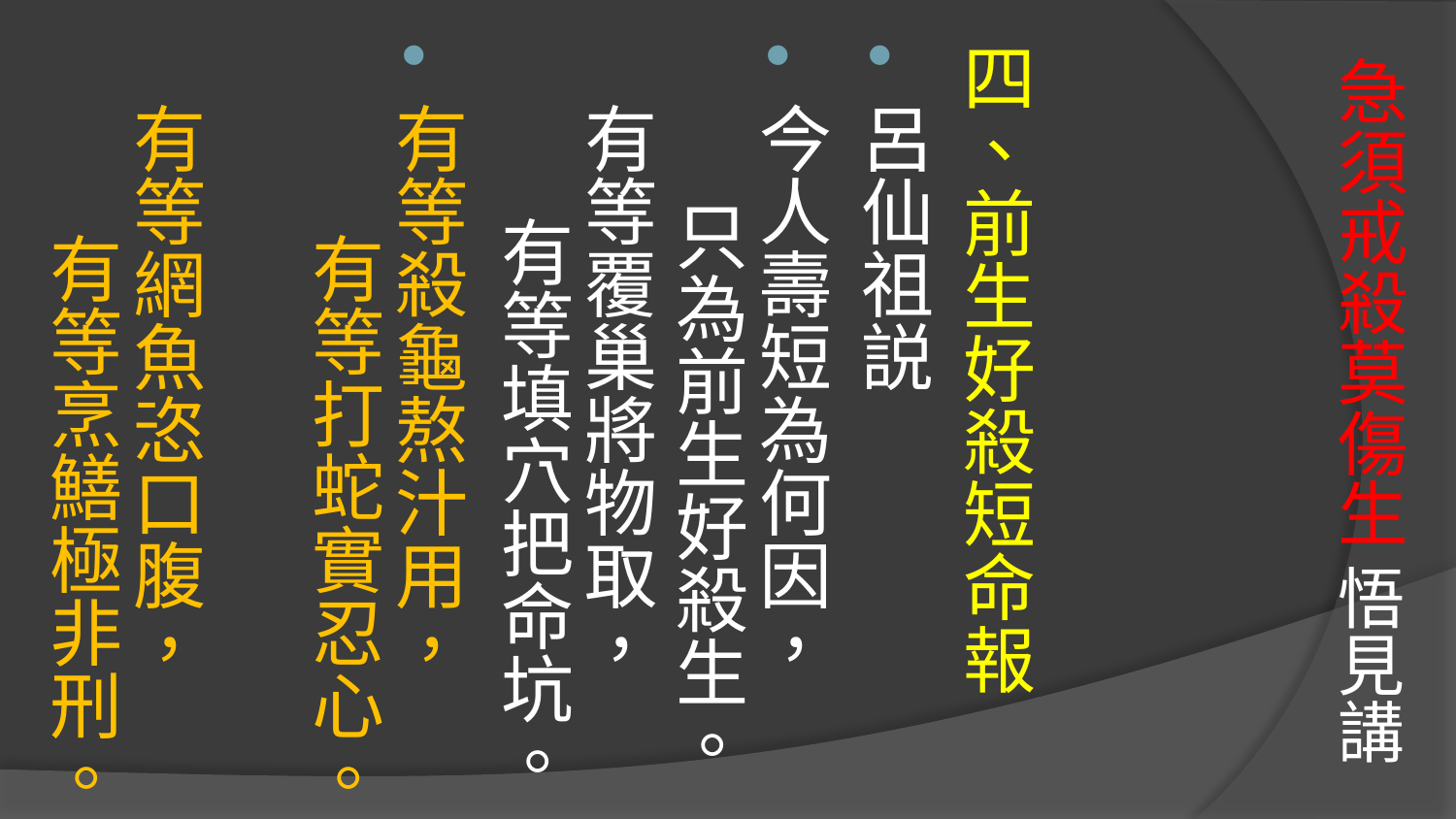

四、前生好殺短命報
呂仙祖説
今人壽短為何因，             只為前生好殺生。
有等覆巢將物取，              有等填穴把命坑。
有等殺龜熬汁用，               有等打蛇實忍心。
有等網魚恣口腹，               有等烹鱔極非刑。
# 急須戒殺莫傷生 悟見講